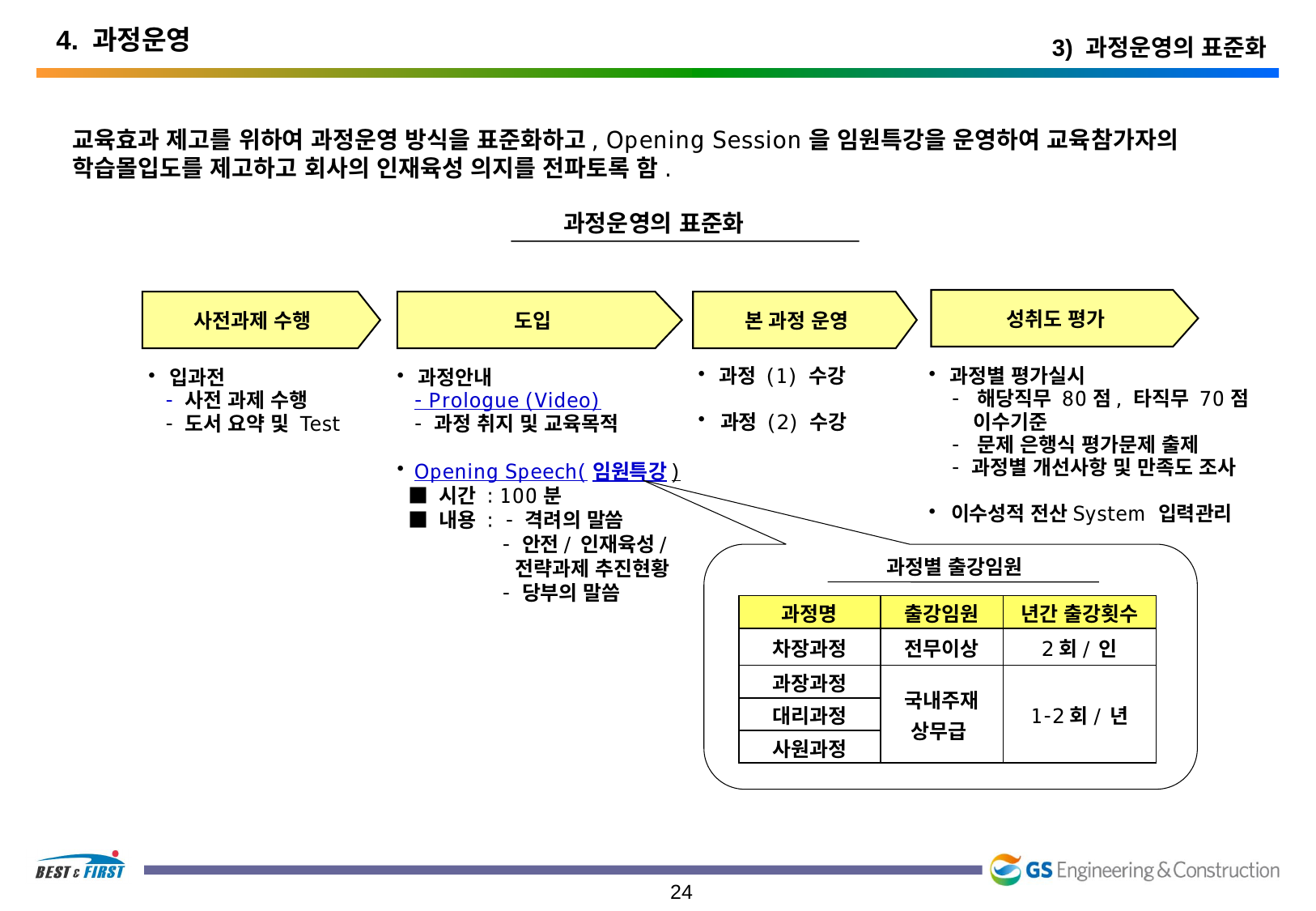

4. 과정운영
3) 과정운영의 표준화
교육효과 제고를 위하여 과정운영 방식을 표준화하고, Opening Session을 임원특강을 운영하여 교육참가자의 학습몰입도를 제고하고 회사의 인재육성 의지를 전파토록 함.
과정운영의 표준화

성취도 평가
사전과제 수행
도입
본 과정 운영
 과정 (1) 수강

 과정 (2) 수강

 과정별 평가실시
    -  해당직무 80점, 타직무 70점
       이수기준
    -  문제 은행식 평가문제 출제
    - 과정별 개선사항 및 만족도 조사

 이수성적 전산System 입력관리

 입과전
   - 사전 과제 수행
   - 도서 요약 및 Test

 과정안내
   - Prologue (Video)
   - 과정 취지 및 교육목적

 Opening Speech(임원특강)
  ■ 시간 : 100분
  ■ 내용 :  - 격려의 말씀
                  - 안전/인재육성/
                    전략과제 추진현황
                  - 당부의 말씀

과정별 출강임원

| 과정명 | 출강임원 | 년간 출강횟수 |
| --- | --- | --- |
| 차장과정 | 전무이상 | 2회/인 |
| 과장과정 | 국내주재 상무급 | 1-2회/년 |
| 대리과정 |  |  |
| 사원과정 |  |  |
24